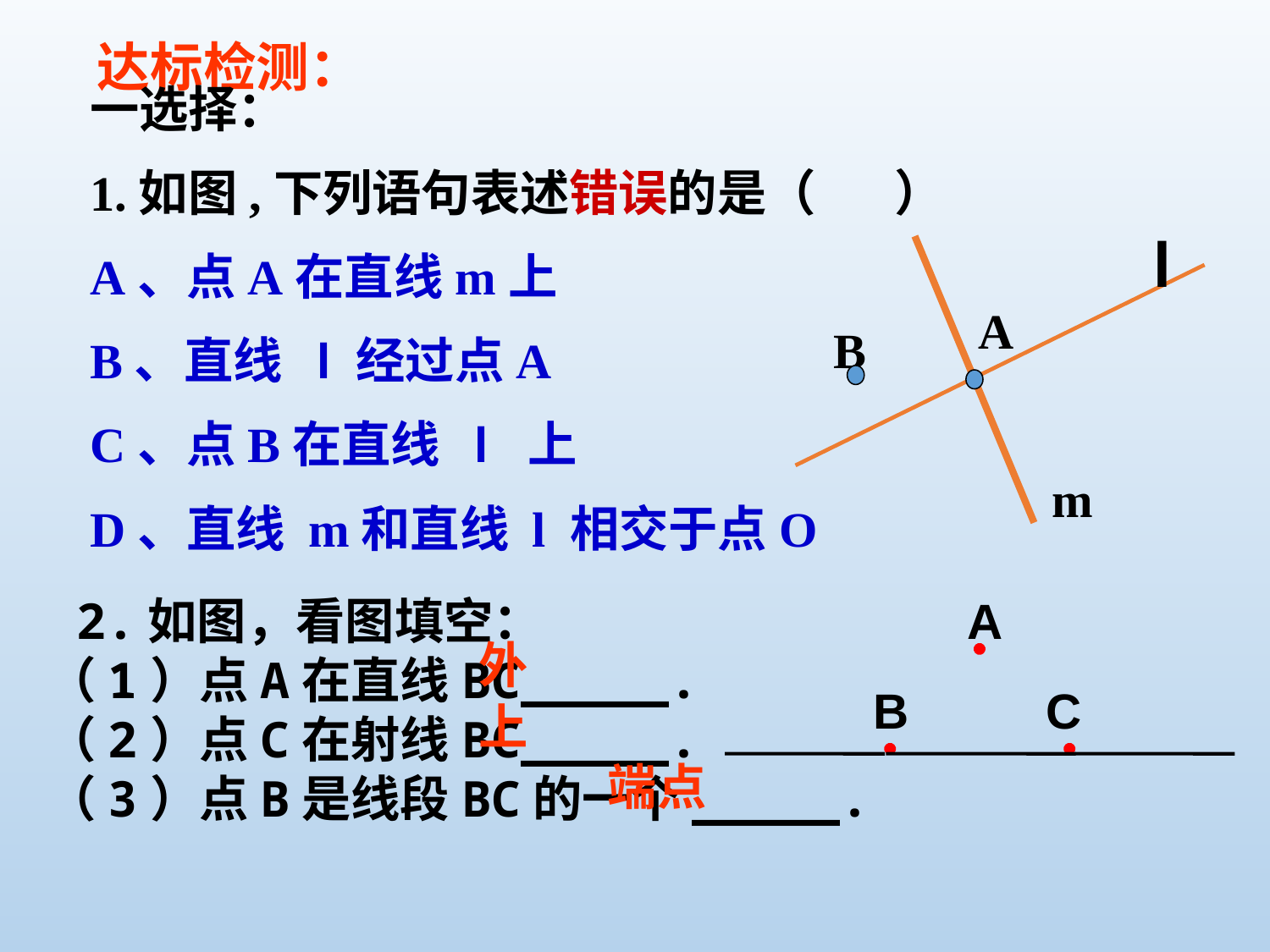

达标检测：
一选择：
1.如图,下列语句表述错误的是（       ）
A、点A在直线m上
B、直线  l 经过点A
C、点B在直线  l  上
D、直线 m和直线 l 相交于点O

l

A
B

m

 2.如图，看图填空：
（1）点A在直线BC_____.
（2）点C在射线BC_____.
（3）点B是线段BC的一个_____.
A

外
B

C

上
端点